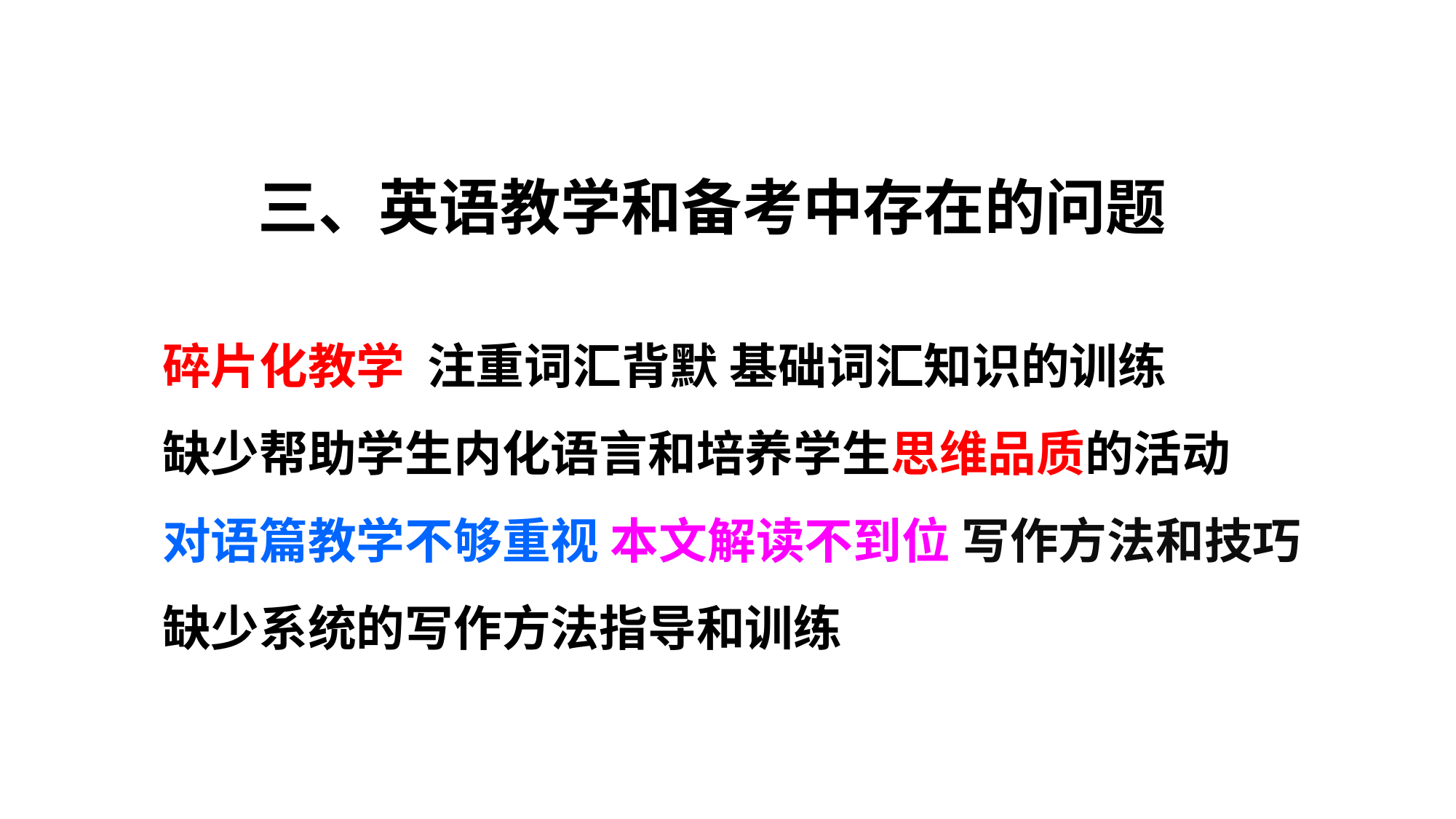

三、英语教学和备考中存在的问题
   碎片化教学  注重词汇背默 基础词汇知识的训练
   缺少帮助学生内化语言和培养学生思维品质的活动
   对语篇教学不够重视 本文解读不到位 写作方法和技巧
   缺少系统的写作方法指导和训练